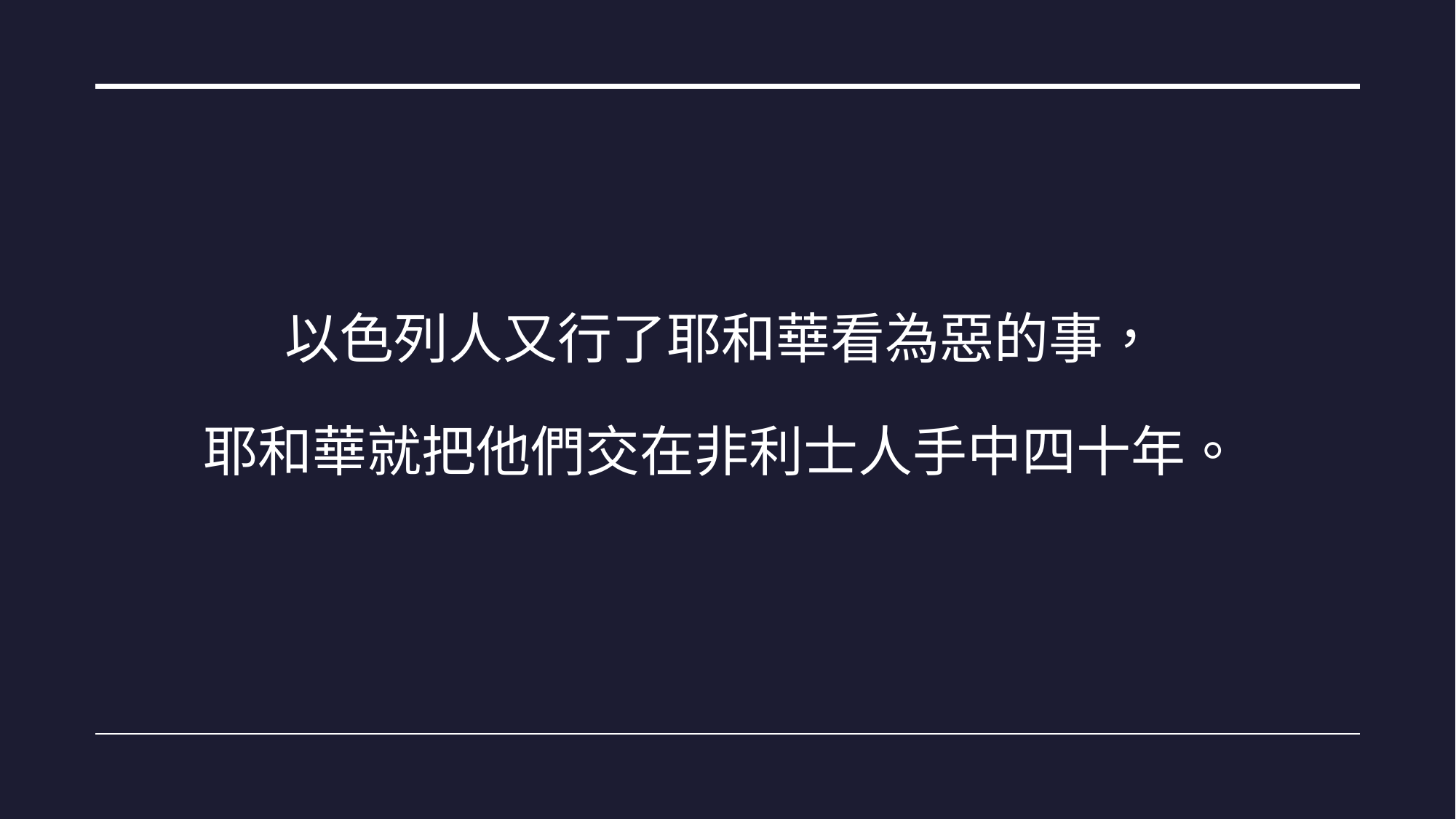

以色列人又行了耶和華看為惡的事，
耶和華就把他們交在非利士人手中四十年。